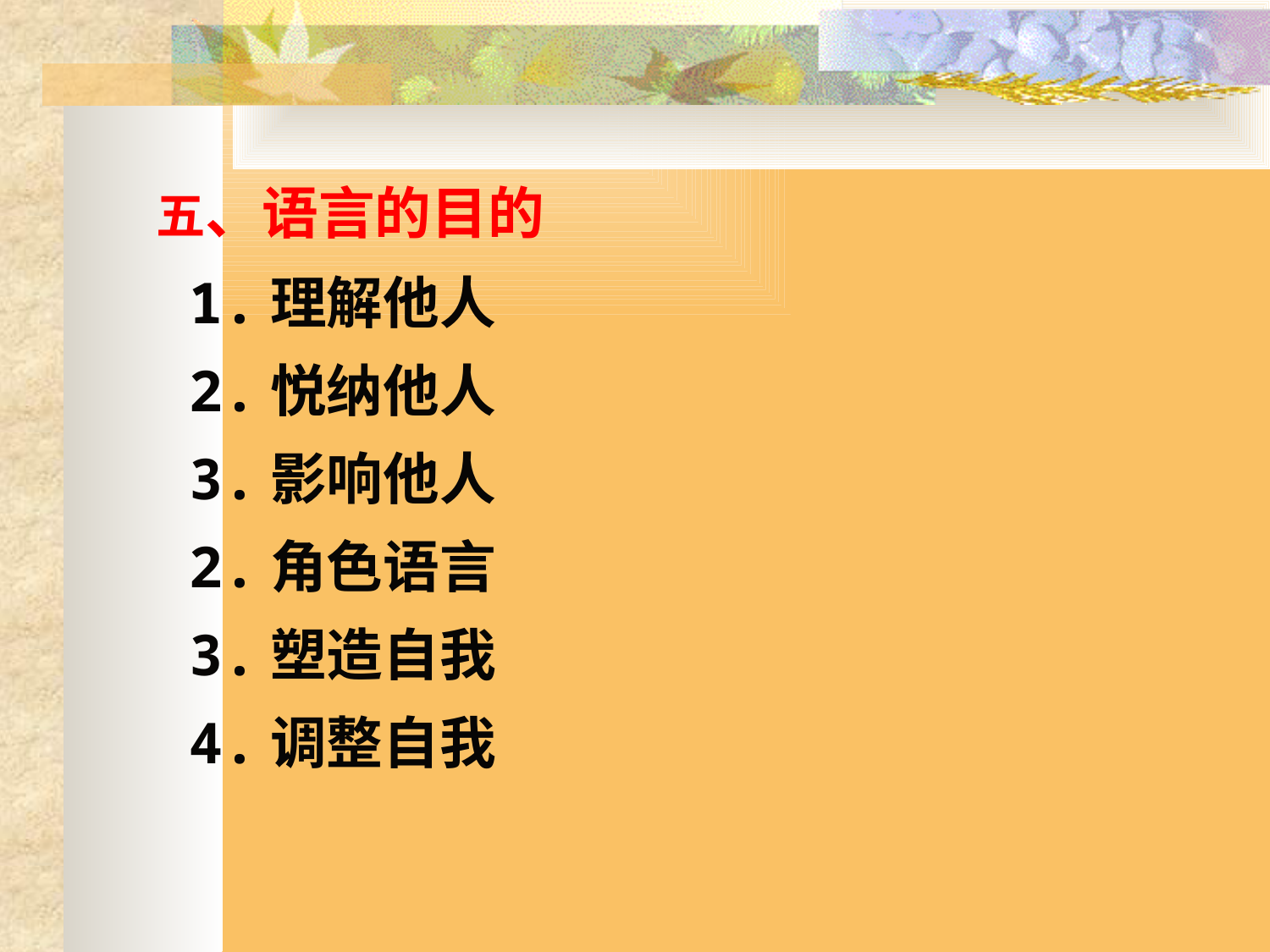

五、语言的目的
   1.理解他人
   2.悦纳他人
   3.影响他人
   2.角色语言
   3.塑造自我
   4.调整自我